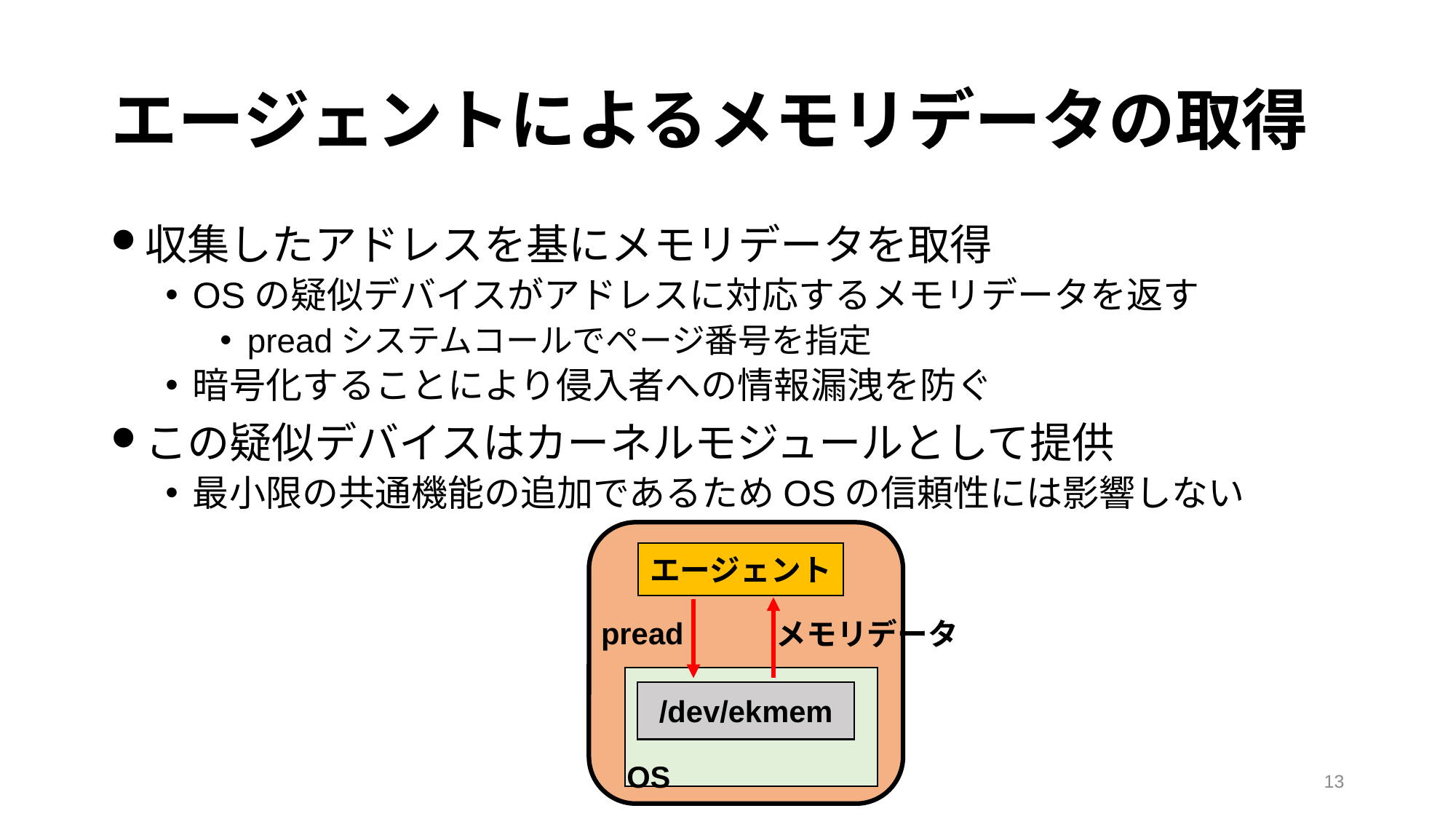

# エージェントによるメモリデータの取得
収集したアドレスを基にメモリデータを取得
OSの疑似デバイスがアドレスに対応するメモリデータを返す
preadシステムコールでページ番号を指定
暗号化することにより侵入者への情報漏洩を防ぐ
この疑似デバイスはカーネルモジュールとして提供
最小限の共通機能の追加であるためOSの信頼性には影響しない

エージェント
pread
メモリデータ

/dev/ekmem
OS
13